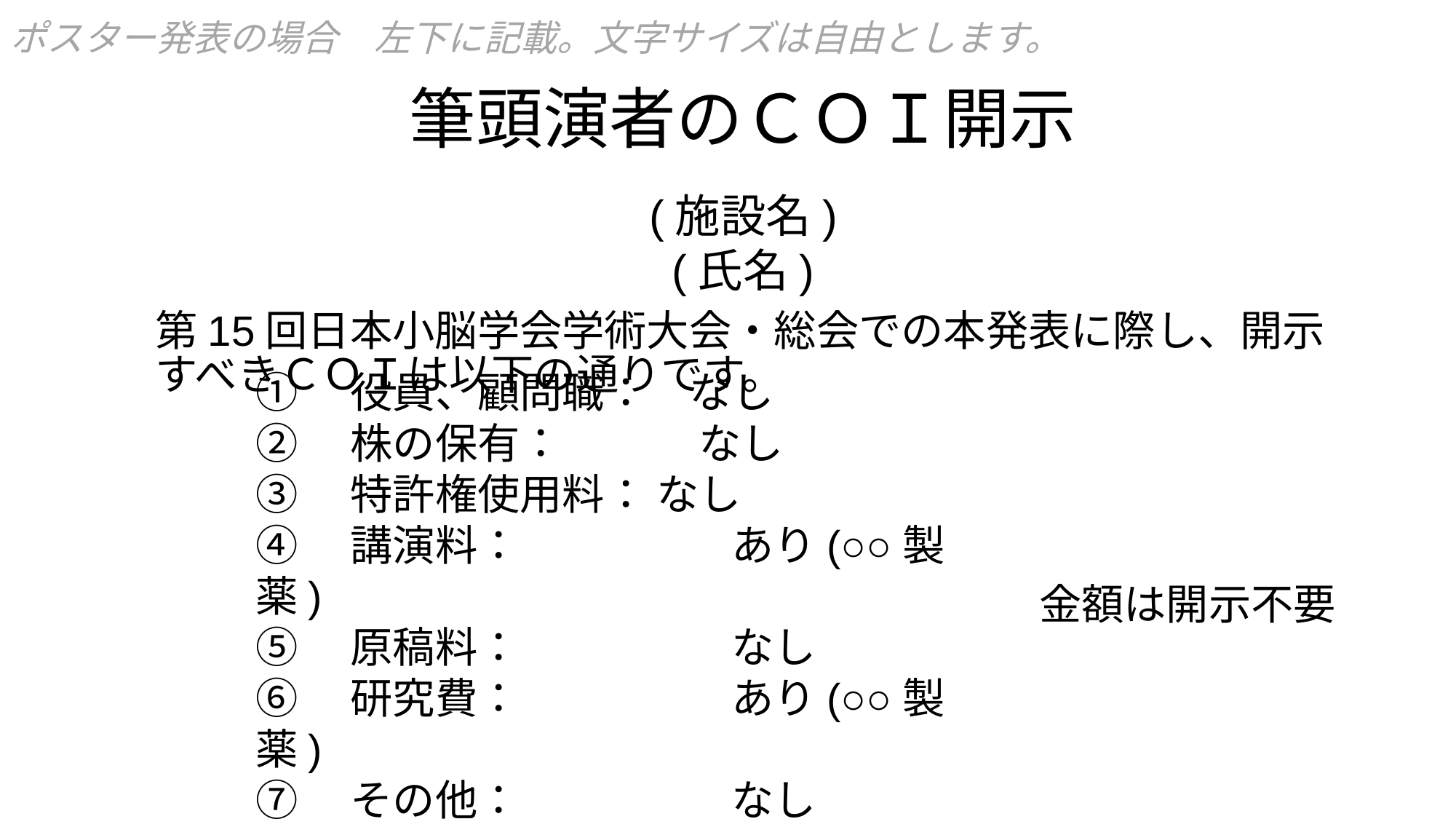

ポスター発表の場合　左下に記載。文字サイズは自由とします。
筆頭演者のＣＯＩ開示
(施設名)
(氏名)
第15回日本小脳学会学術大会・総会での本発表に際し、開示すべきＣＯＩは以下の通りです。
①　役員、顧問職：　なし
②　株の保有：　　　 なし
③　特許権使用料： なし
④　講演料：　　　　　あり(○○製薬)
⑤　原稿料：　　　　　なし
⑥　研究費：　　　　　あり(○○製薬)
⑦　その他：　　　　　なし
金額は開示不要